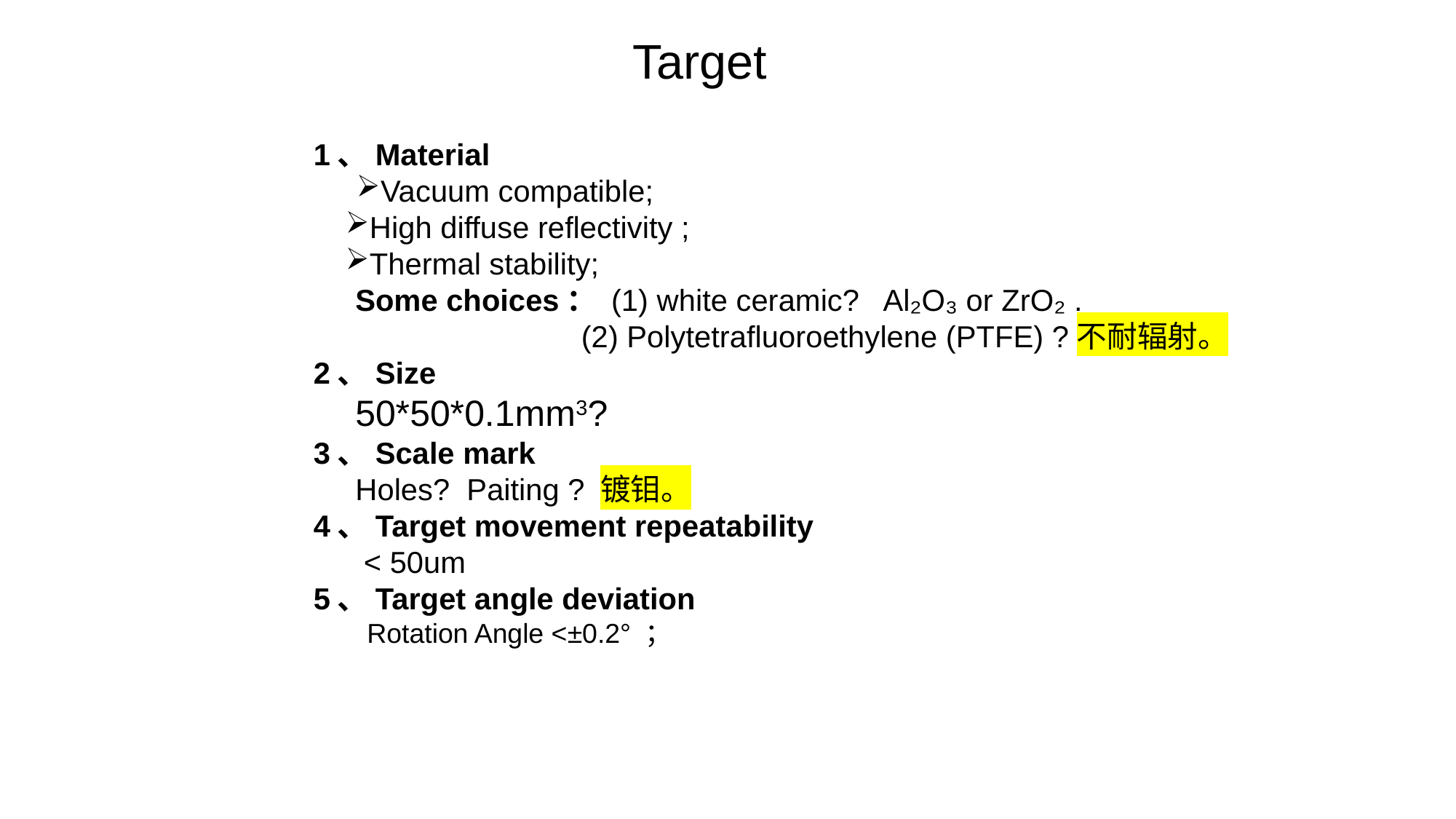

Target
1、Material
Vacuum compatible;
High diffuse reflectivity ;
Thermal stability;
     Some choices： (1) white ceramic?   Al₂O₃ or ZrO₂ .
                                (2) Polytetrafluoroethylene (PTFE) ?不耐辐射。
2、Size
     50*50*0.1mm3?
3、Scale mark
     Holes?  Paiting ? 镀钼。
4、Target movement repeatability
      < 50um
5、Target angle deviation
       Rotation Angle <±0.2° ；